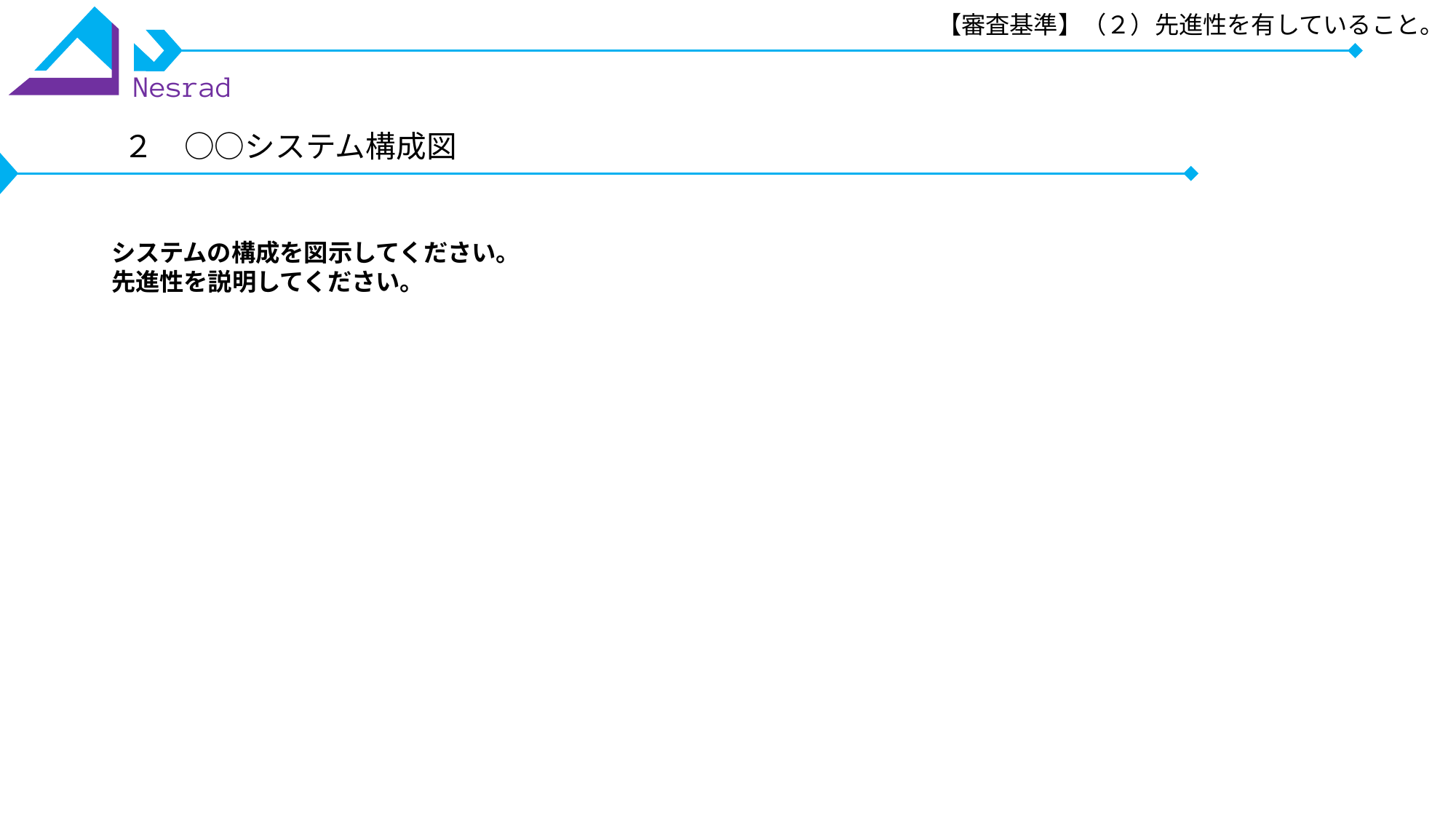

【審査基準】（２）先進性を有していること。
２　○○システム構成図

システムの構成を図示してください。
先進性を説明してください。